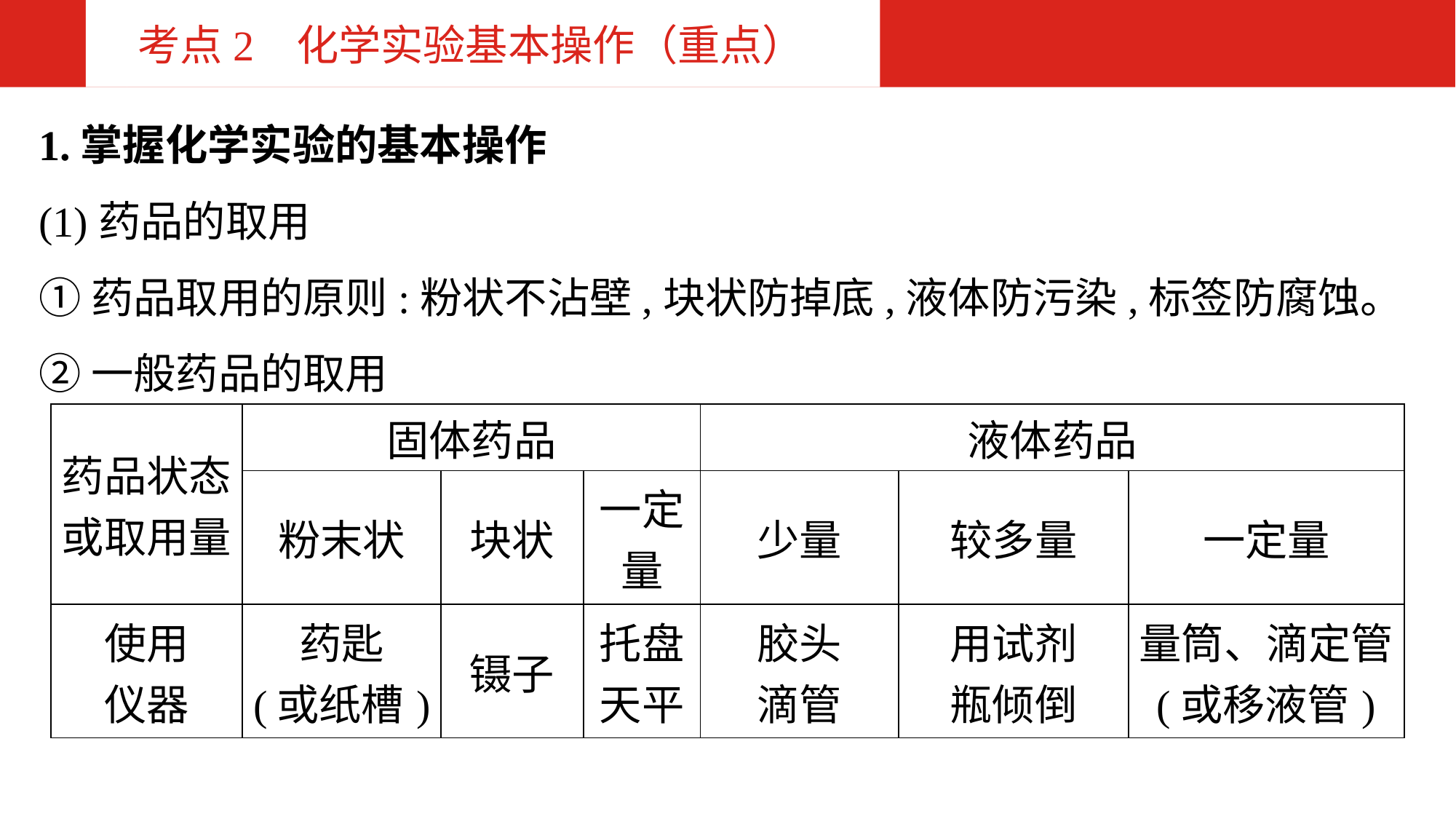

考点2   化学实验基本操作（重点）

1.掌握化学实验的基本操作
(1)药品的取用
①药品取用的原则:粉状不沾壁,块状防掉底,液体防污染,标签防腐蚀。
②一般药品的取用
| 药品状态 或取用量 | 固体药品 |  |  | 液体药品 |  |  |
| --- | --- | --- | --- | --- | --- | --- |
|  | 粉末状 | 块状 | 一定量 | 少量 | 较多量 | 一定量 |
| 使用 仪器 | 药匙 (或纸槽) | 镊子 | 托盘 天平 | 胶头 滴管 | 用试剂 瓶倾倒 | 量筒、滴定管 (或移液管) |